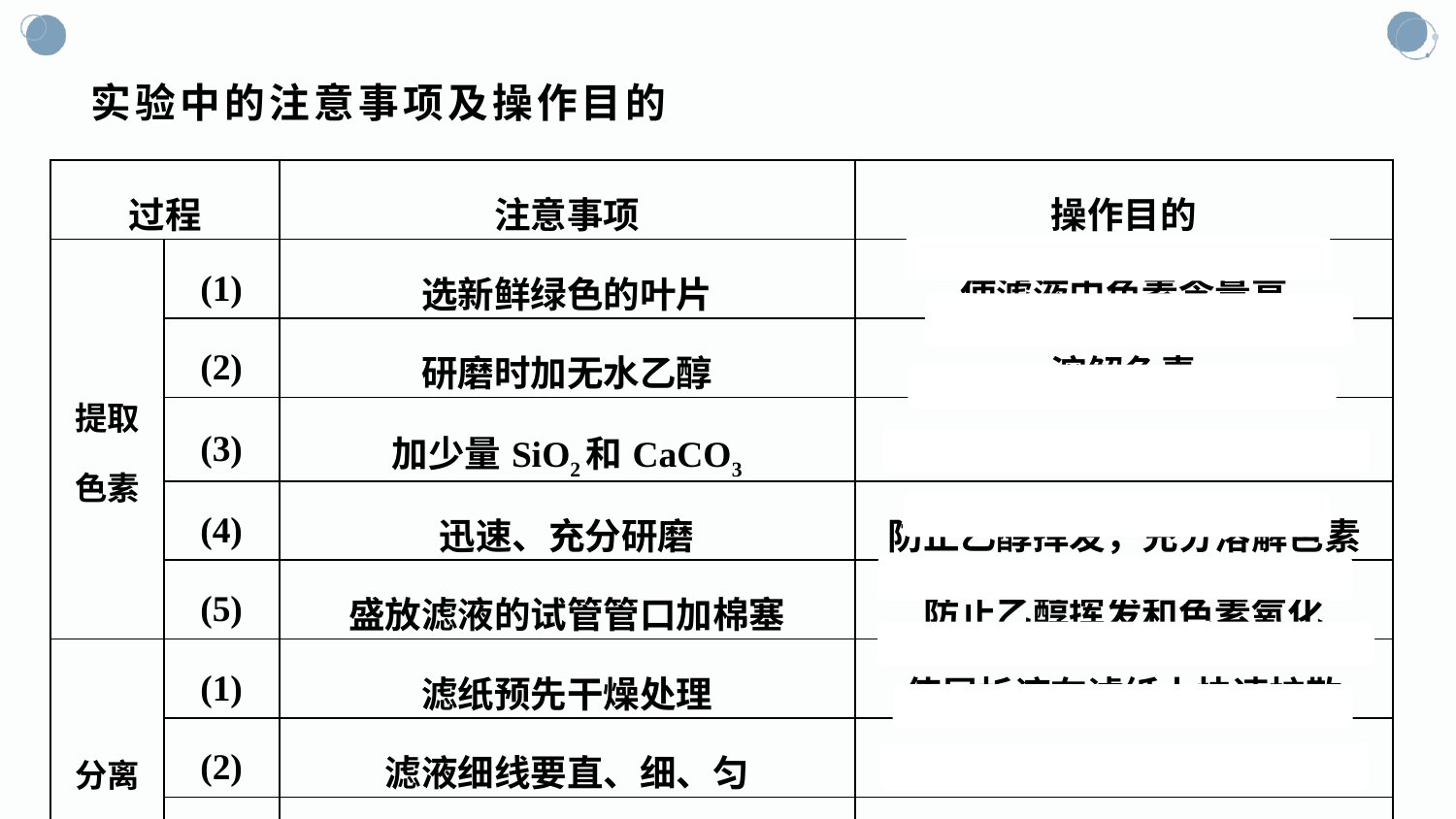

# 实验中的注意事项及操作目的
| 过程 |  | 注意事项 | 操作目的 |
| --- | --- | --- | --- |
| 提取色素 | (1) | 选新鲜绿色的叶片 | 使滤液中色素含量高 |
|  | (2) | 研磨时加无水乙醇 | 溶解色素 |
|  | (3) | 加少量SiO2和CaCO3 | 研磨充分和保护色素 |
|  | (4) | 迅速、充分研磨 | 防止乙醇挥发，充分溶解色素 |
|  | (5) | 盛放滤液的试管管口加棉塞 | 防止乙醇挥发和色素氧化 |
| 分离色素 | (1) | 滤纸预先干燥处理 | 使层析液在滤纸上快速扩散 |
|  | (2) | 滤液细线要直、细、匀 | 使分离出的色素带平整不重叠 |
|  | (3) | 滤液细线干燥后再画一两次 | 使分离出的色素带清晰分明 |
|  | (4) | 滤液细线不触及层析液 | 防止色素直接溶解到层析液中 |